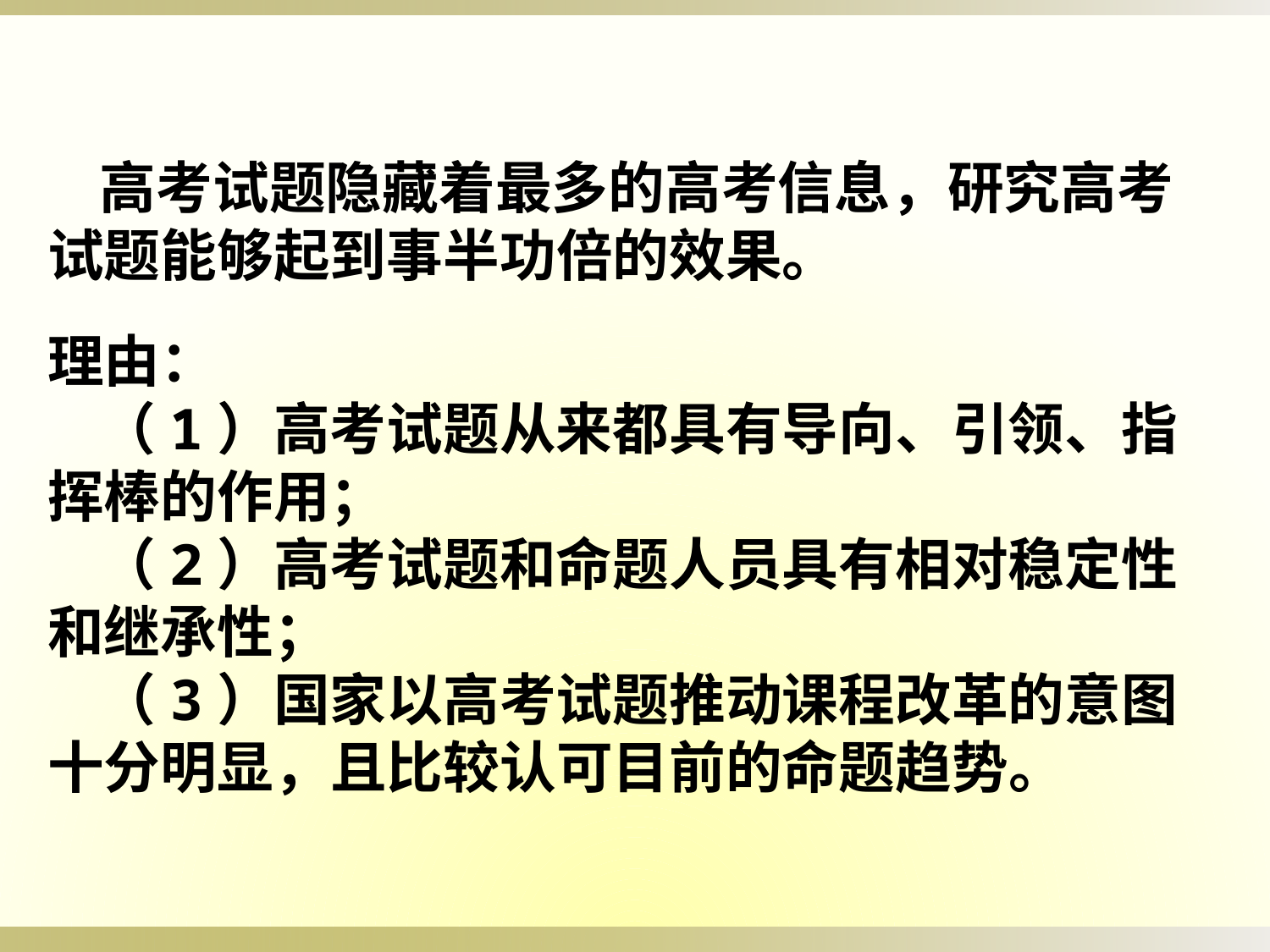

高考试题隐藏着最多的高考信息，研究高考试题能够起到事半功倍的效果。

理由：
   （1）高考试题从来都具有导向、引领、指挥棒的作用；
   （2）高考试题和命题人员具有相对稳定性和继承性；
   （3）国家以高考试题推动课程改革的意图十分明显，且比较认可目前的命题趋势。